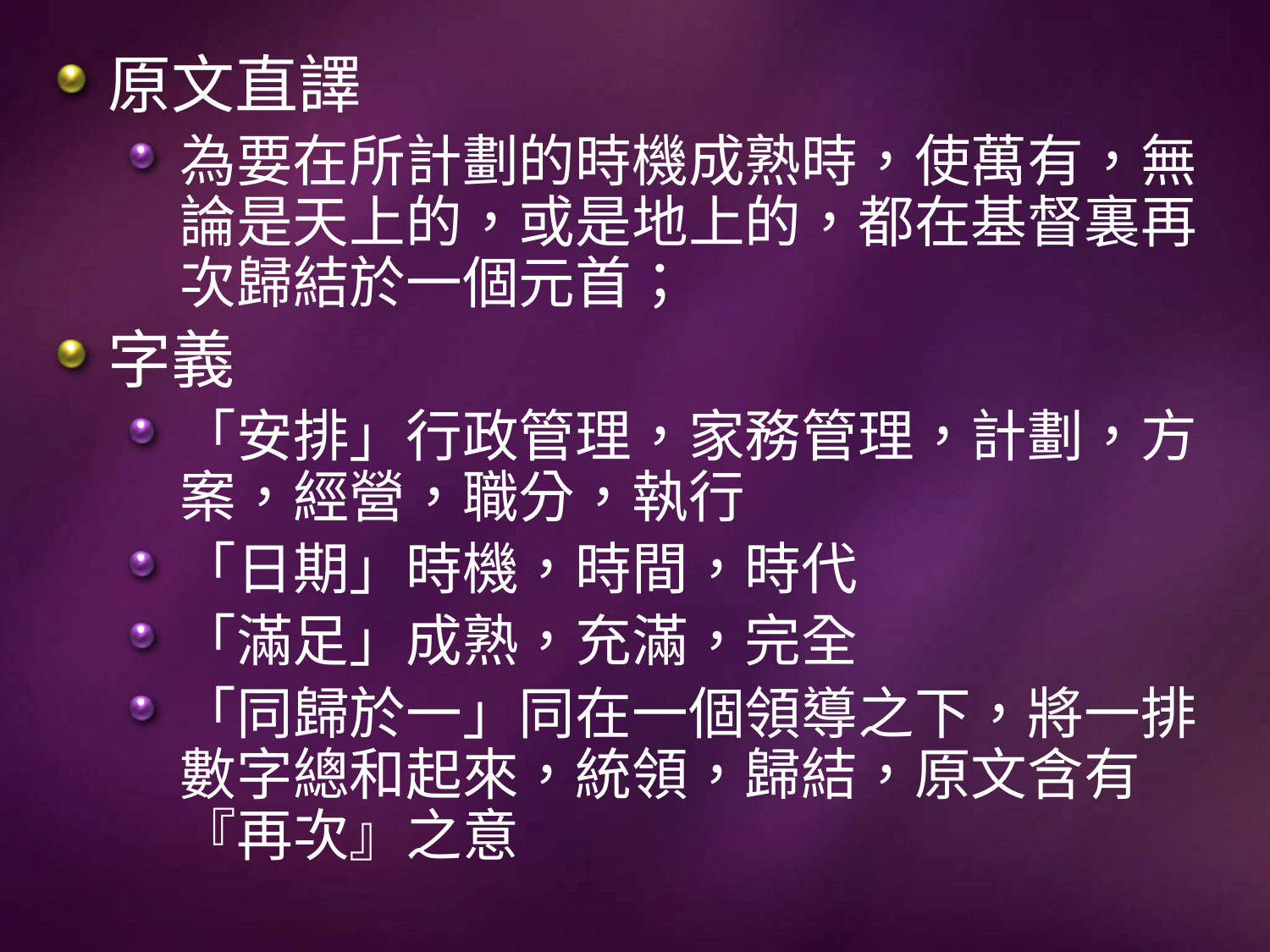

原文直譯
為要在所計劃的時機成熟時，使萬有，無論是天上的，或是地上的，都在基督裏再次歸結於一個元首；
字義
「安排」行政管理，家務管理，計劃，方案，經營，職分，執行
「日期」時機，時間，時代
「滿足」成熟，充滿，完全
「同歸於一」同在一個領導之下，將一排數字總和起來，統領，歸結，原文含有『再次』之意